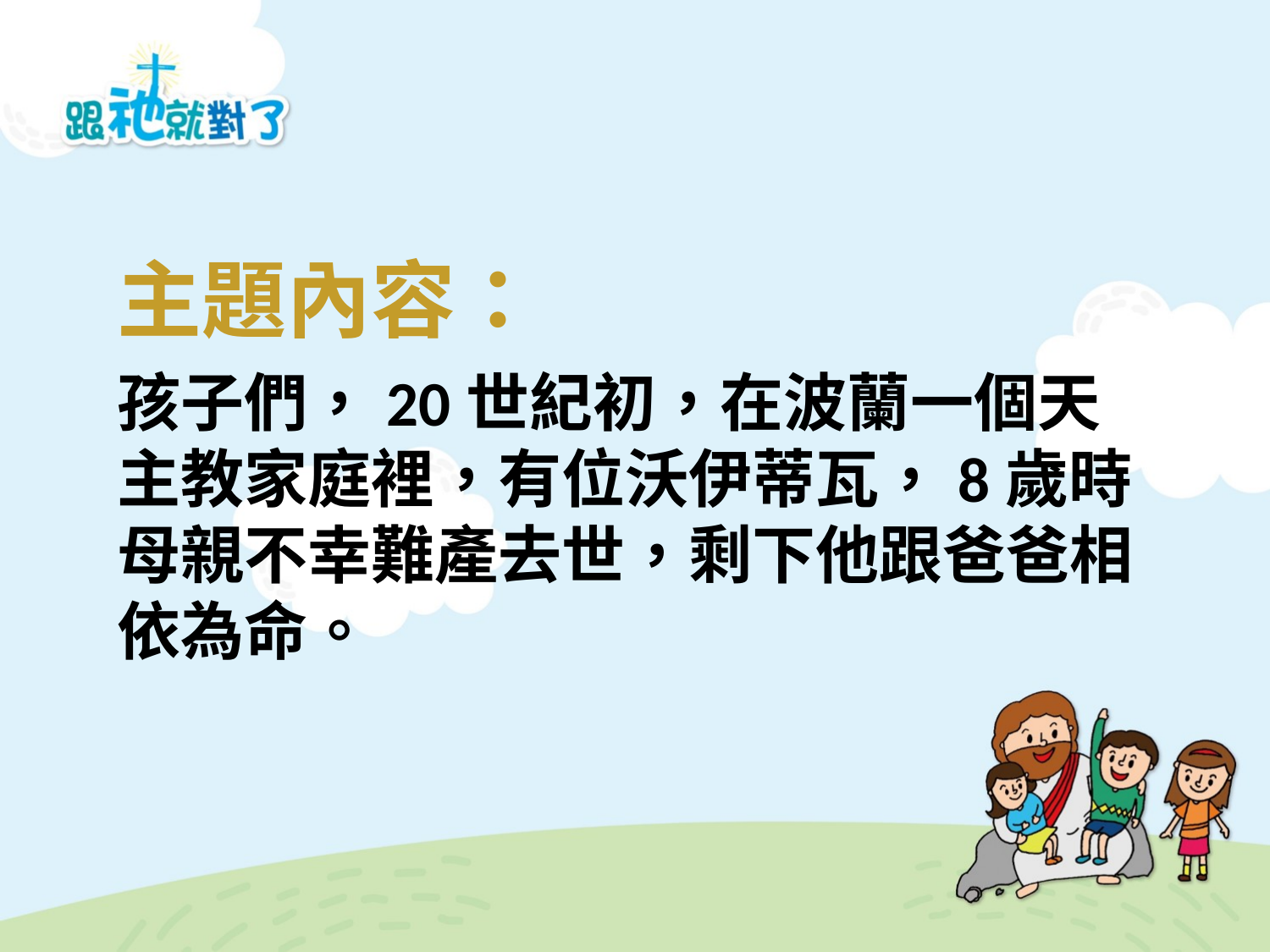

主題內容：
孩子們，20世紀初，在波蘭一個天主教家庭裡，有位沃伊蒂瓦，8歲時母親不幸難產去世，剩下他跟爸爸相依為命。